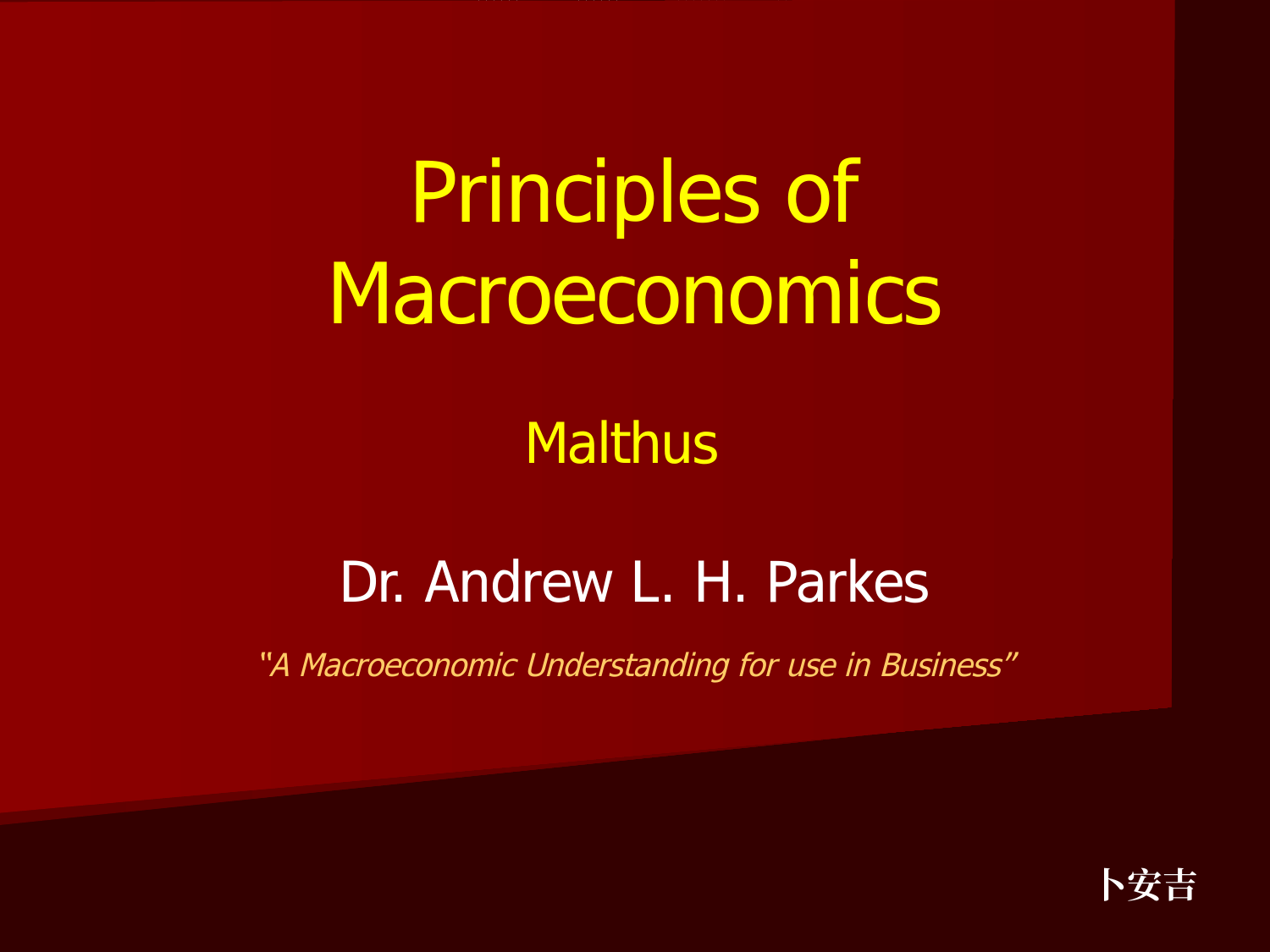

# Principles of Macroeconomics Malthus
Dr. Andrew L. H. Parkes

“A Macroeconomic Understanding for use in Business”
卜安吉